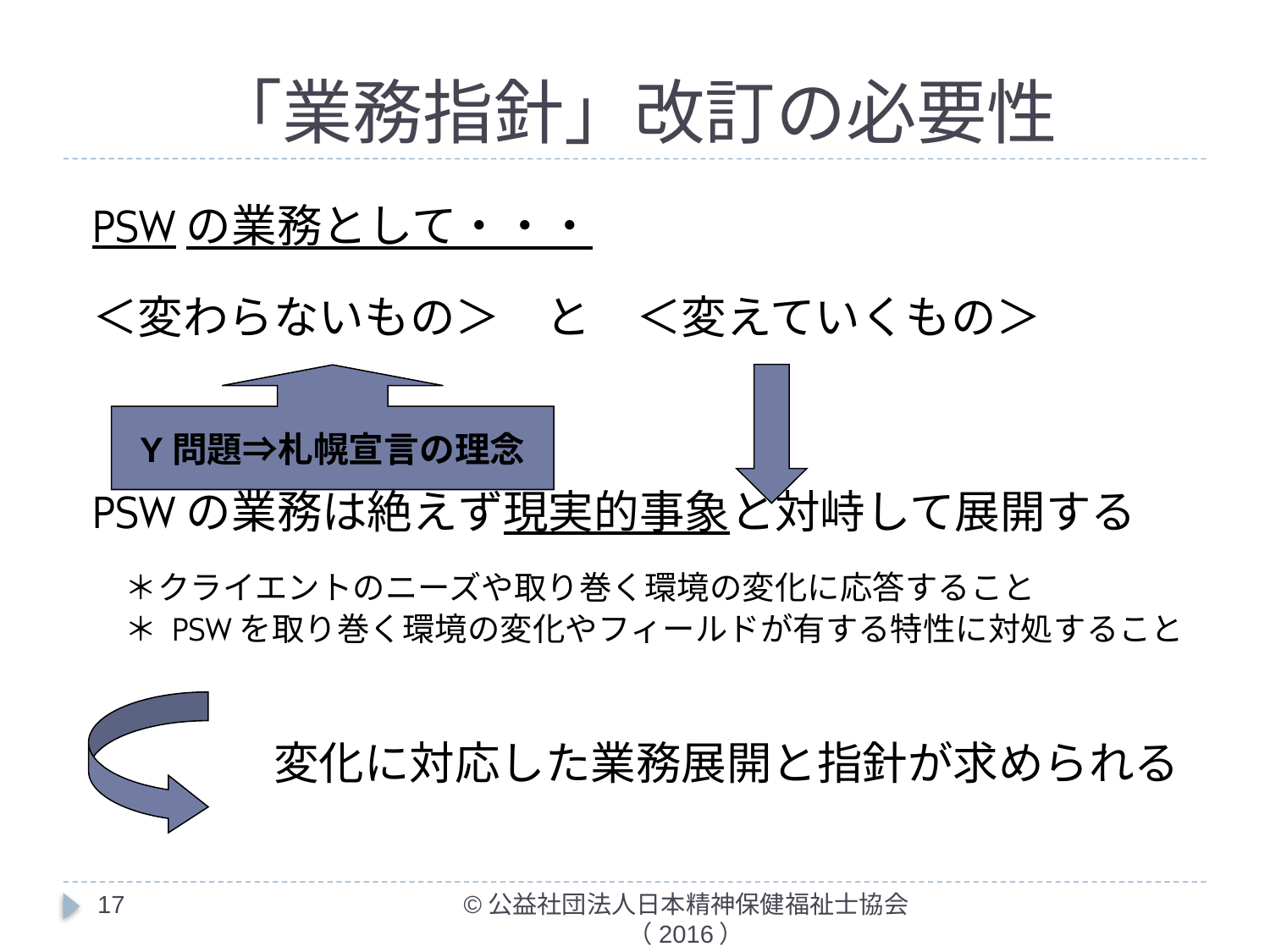

# 「業務指針」改訂の必要性
PSWの業務として・・・

＜変わらないもの＞　と　＜変えていくもの＞

PSWの業務は絶えず現実的事象と対峙して展開する

　＊クライエントのニーズや取り巻く環境の変化に応答すること
　＊ PSWを取り巻く環境の変化やフィールドが有する特性に対処すること

　　　　変化に対応した業務展開と指針が求められる

Y問題⇒札幌宣言の理念

17
©公益社団法人日本精神保健福祉士協会（2016）